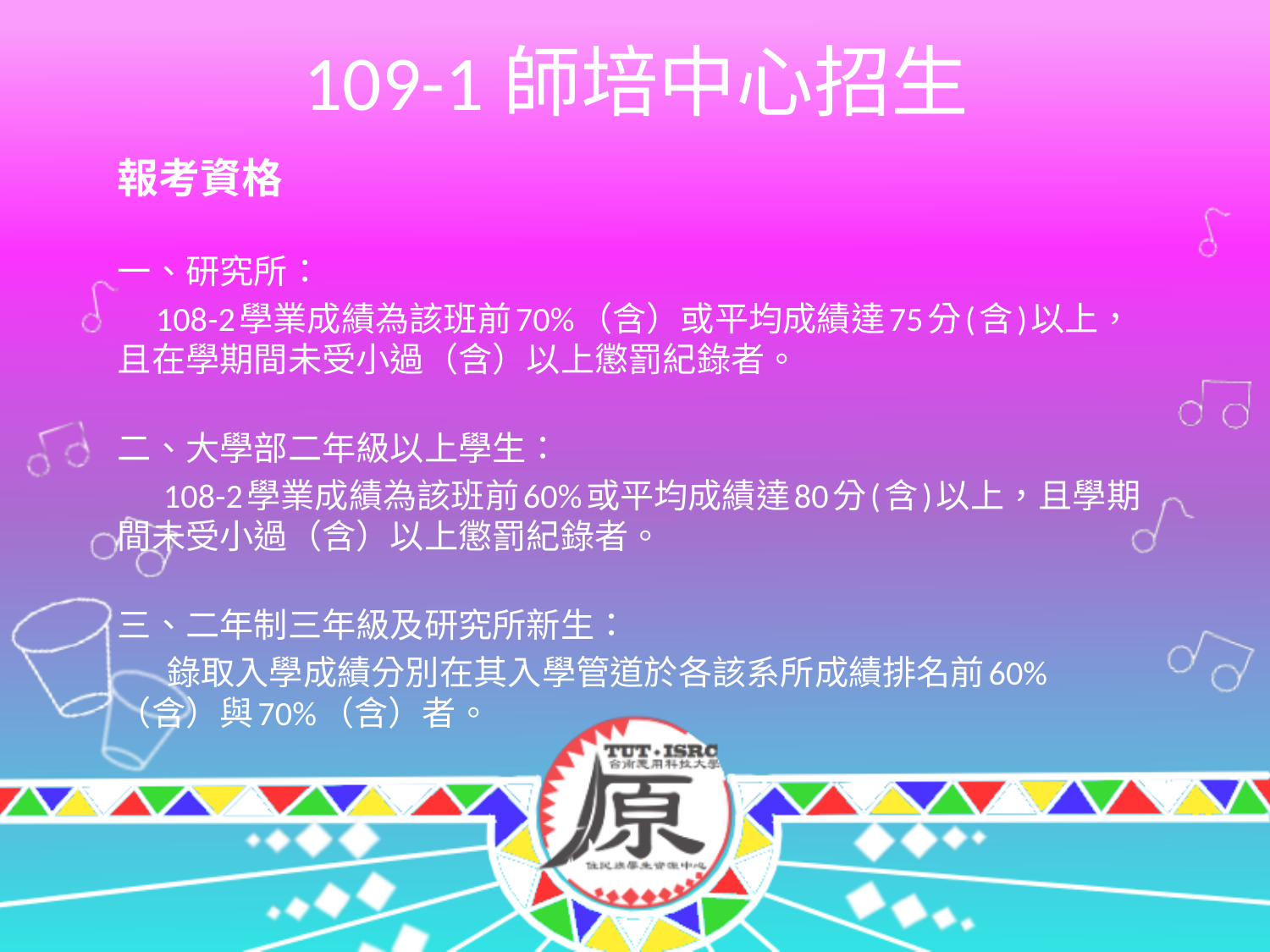

# 109-1師培中心招生
報考資格
一、研究所：
     108-2學業成績為該班前70%（含）或平均成績達75分(含)以上，且在學期間未受小過（含）以上懲罰紀錄者。
二、大學部二年級以上學生：
      108-2學業成績為該班前60%或平均成績達80分(含)以上，且學期間未受小過（含）以上懲罰紀錄者。
三、二年制三年級及研究所新生：
      錄取入學成績分別在其入學管道於各該系所成績排名前60%（含）與70%（含）者。